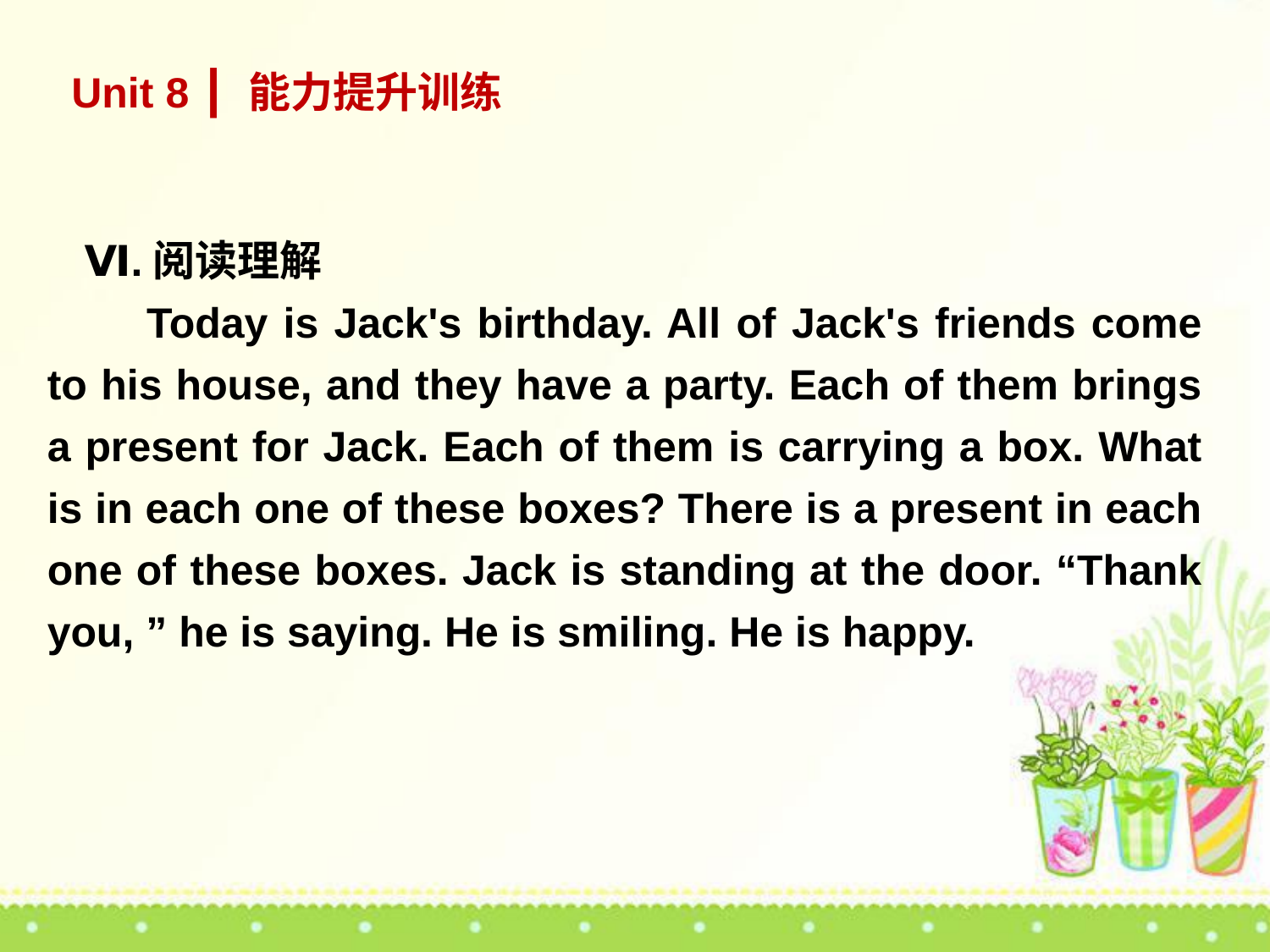

Unit 8 ┃ 能力提升训练
Ⅵ.阅读理解
    Today is Jack's birthday. All of Jack's friends come to his house, and they have a party. Each of them brings a present for Jack. Each of them is carrying a box. What is in each one of these boxes? There is a present in each one of these boxes. Jack is standing at the door. “Thank you, ” he is saying. He is smiling. He is happy.